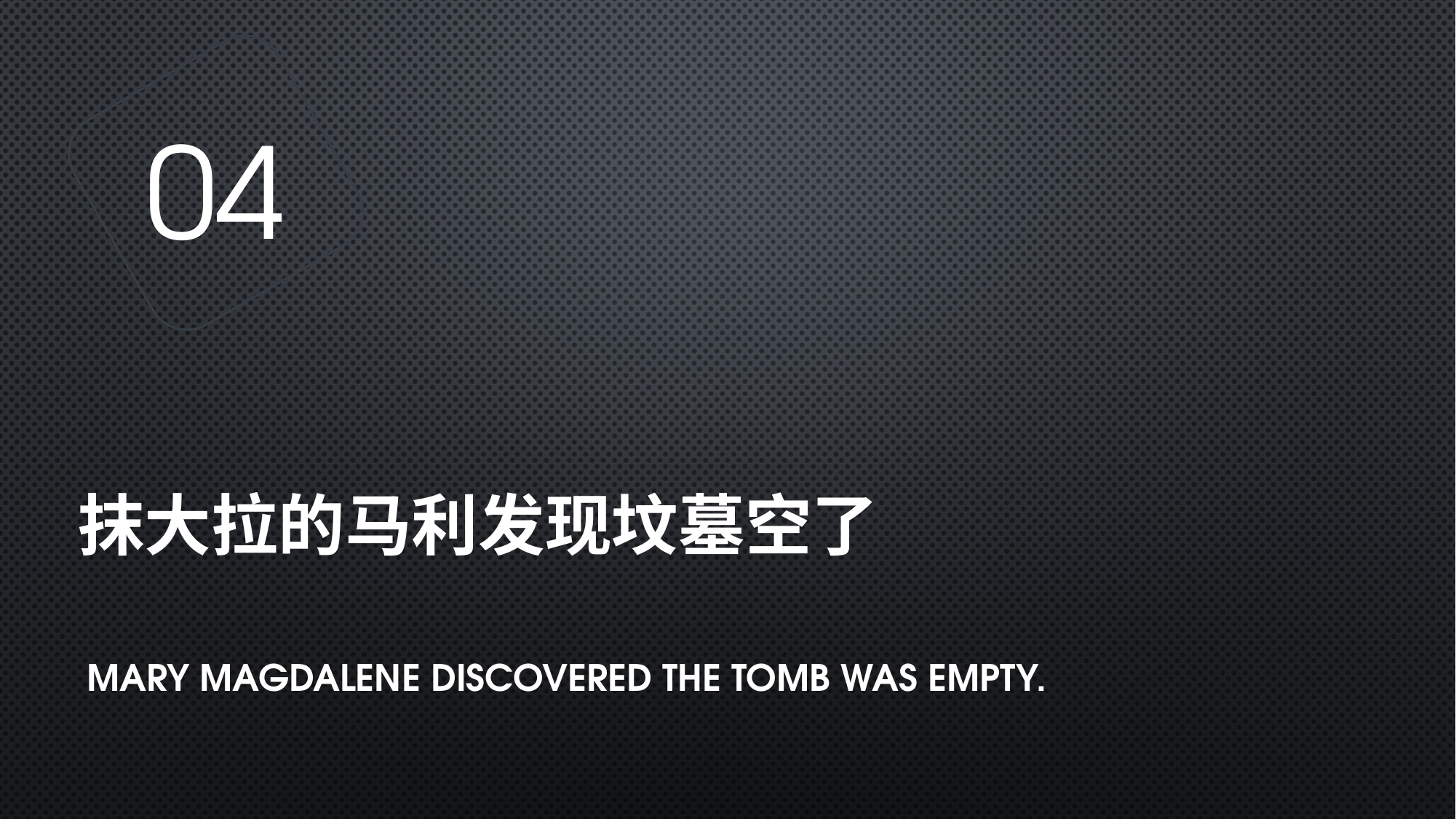

04
# 抹大拉的马利发现坟墓空了
Mary Magdalene discovered the tomb was empty.